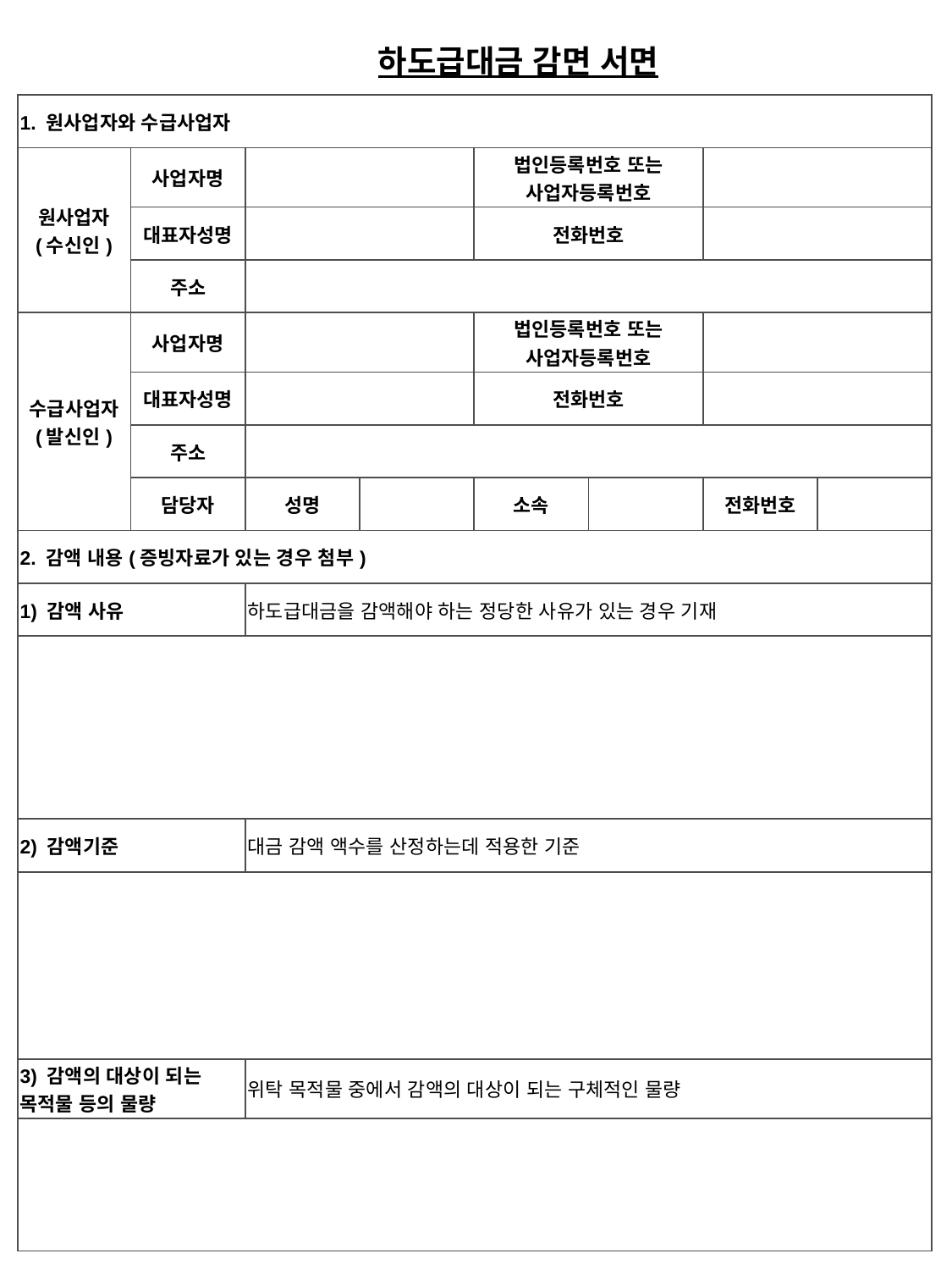

하도급대금 감면 서면
| 1. 원사업자와 수급사업자 |  |  |  |  |  |  |  |
| --- | --- | --- | --- | --- | --- | --- | --- |
| 원사업자 (수신인) | 사업자명 |  |  | 법인등록번호 또는 사업자등록번호 |  |  |  |
|  | 대표자성명 |  |  | 전화번호 |  |  |  |
|  | 주소 |  |  |  |  |  |  |
| 수급사업자 (발신인) | 사업자명 |  |  | 법인등록번호 또는 사업자등록번호 |  |  |  |
|  | 대표자성명 |  |  | 전화번호 |  |  |  |
|  | 주소 |  |  |  |  |  |  |
|  | 담당자 | 성명 |  | 소속 |  | 전화번호 |  |
| 2. 감액 내용(증빙자료가 있는 경우 첨부) |  |  |  |  |  |  |  |
| 1) 감액 사유 |  | 하도급대금을 감액해야 하는 정당한 사유가 있는 경우 기재 |  |  |  |  |  |
|  |  |  |  |  |  |  |  |
| 2) 감액기준 |  | 대금 감액 액수를 산정하는데 적용한 기준 |  |  |  |  |  |
|  |  |  |  |  |  |  |  |
| 3) 감액의 대상이 되는 목적물 등의 물량 |  | 위탁 목적물 중에서 감액의 대상이 되는 구체적인 물량 |  |  |  |  |  |
|  |  |  |  |  |  |  |  |